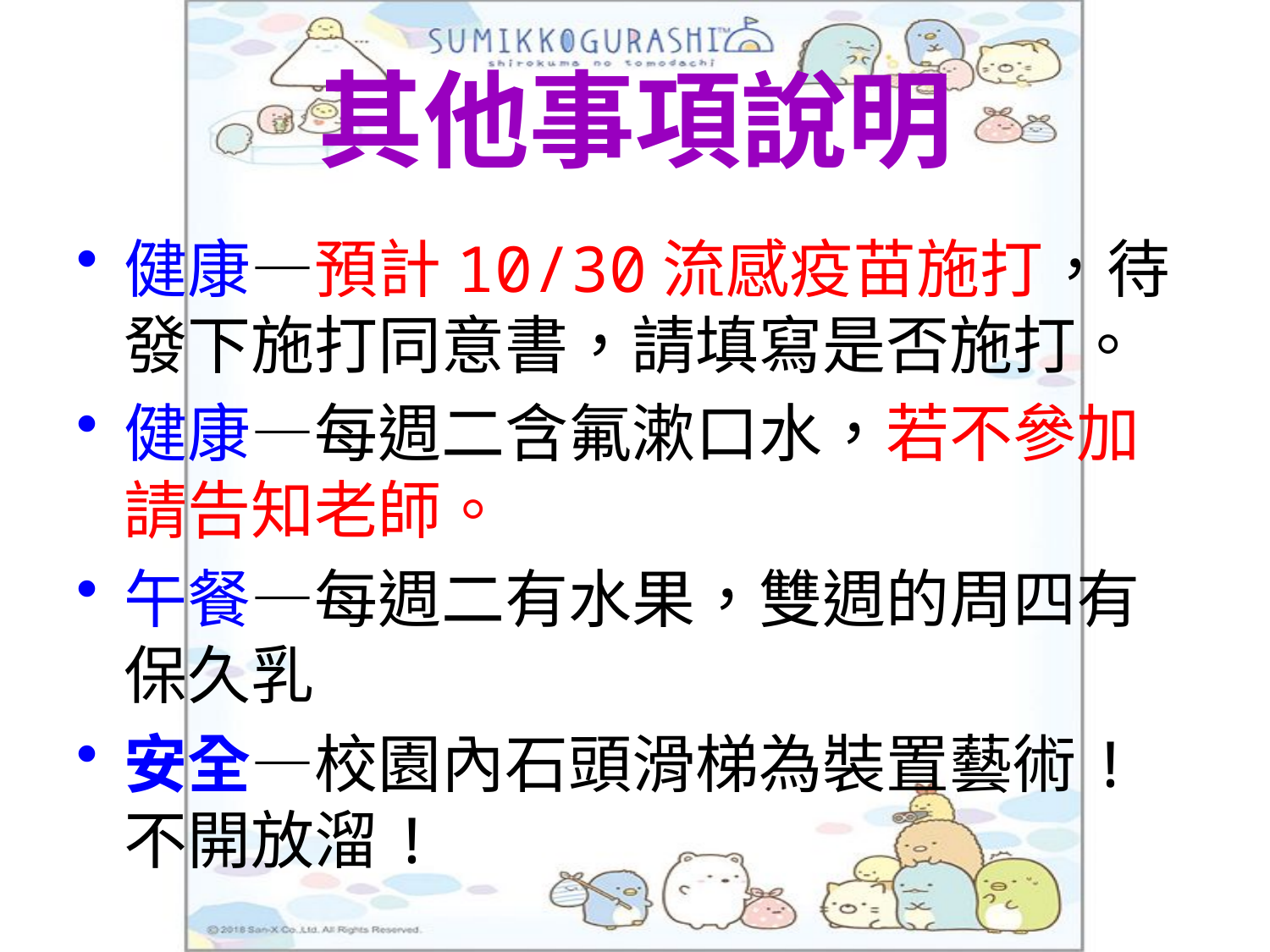

# 其他事項說明
健康—預計10/30流感疫苗施打，待發下施打同意書，請填寫是否施打。
健康—每週二含氟漱口水，若不參加請告知老師。
午餐—每週二有水果，雙週的周四有保久乳
安全—校園內石頭滑梯為裝置藝術!不開放溜!